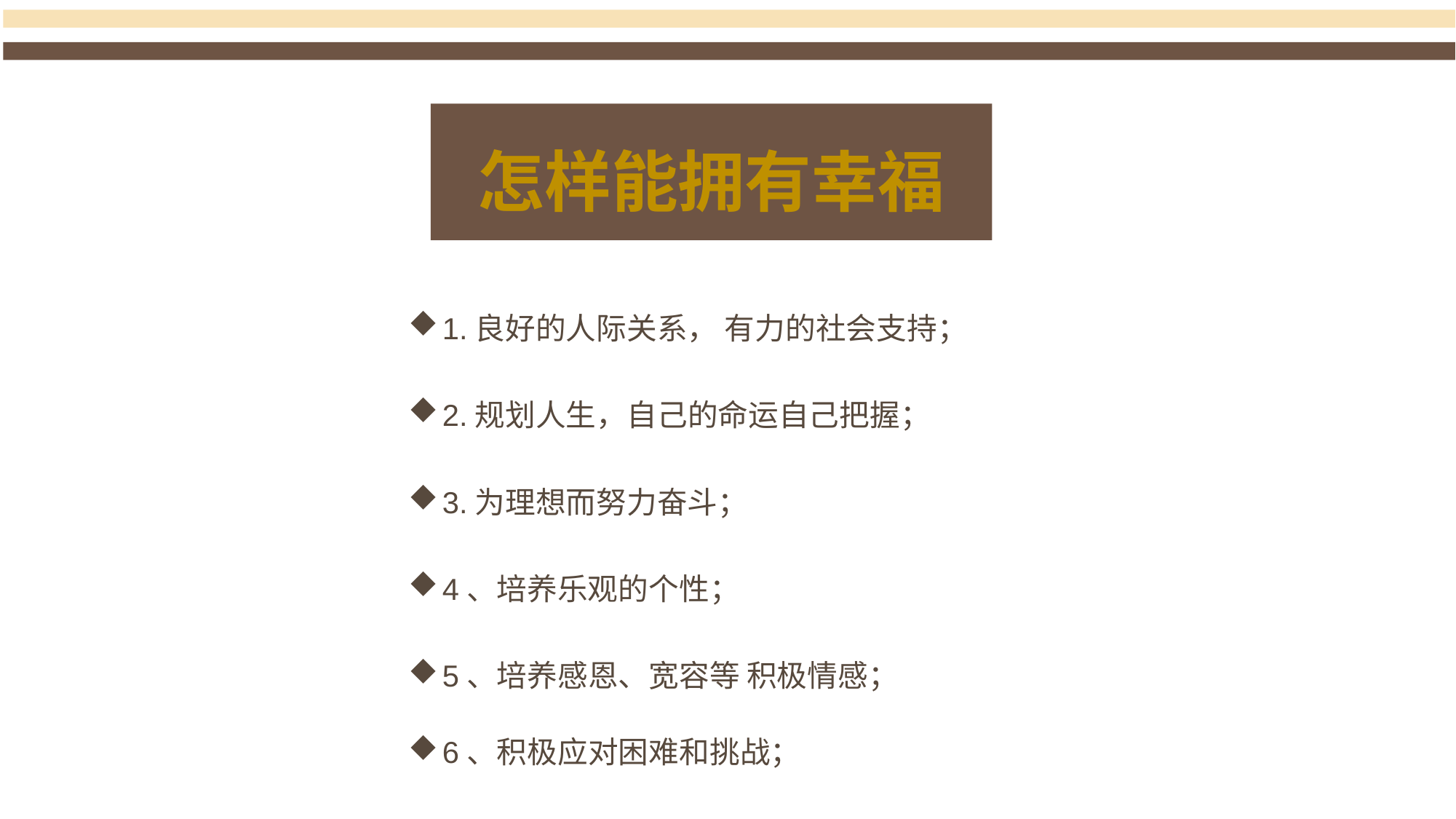

怎样能拥有幸福
1.良好的人际关系， 有力的社会支持；
2.规划人生，自己的命运自己把握；
3.为理想而努力奋斗；
4、培养乐观的个性；
5、培养感恩、宽容等 积极情感；
6、积极应对困难和挑战；